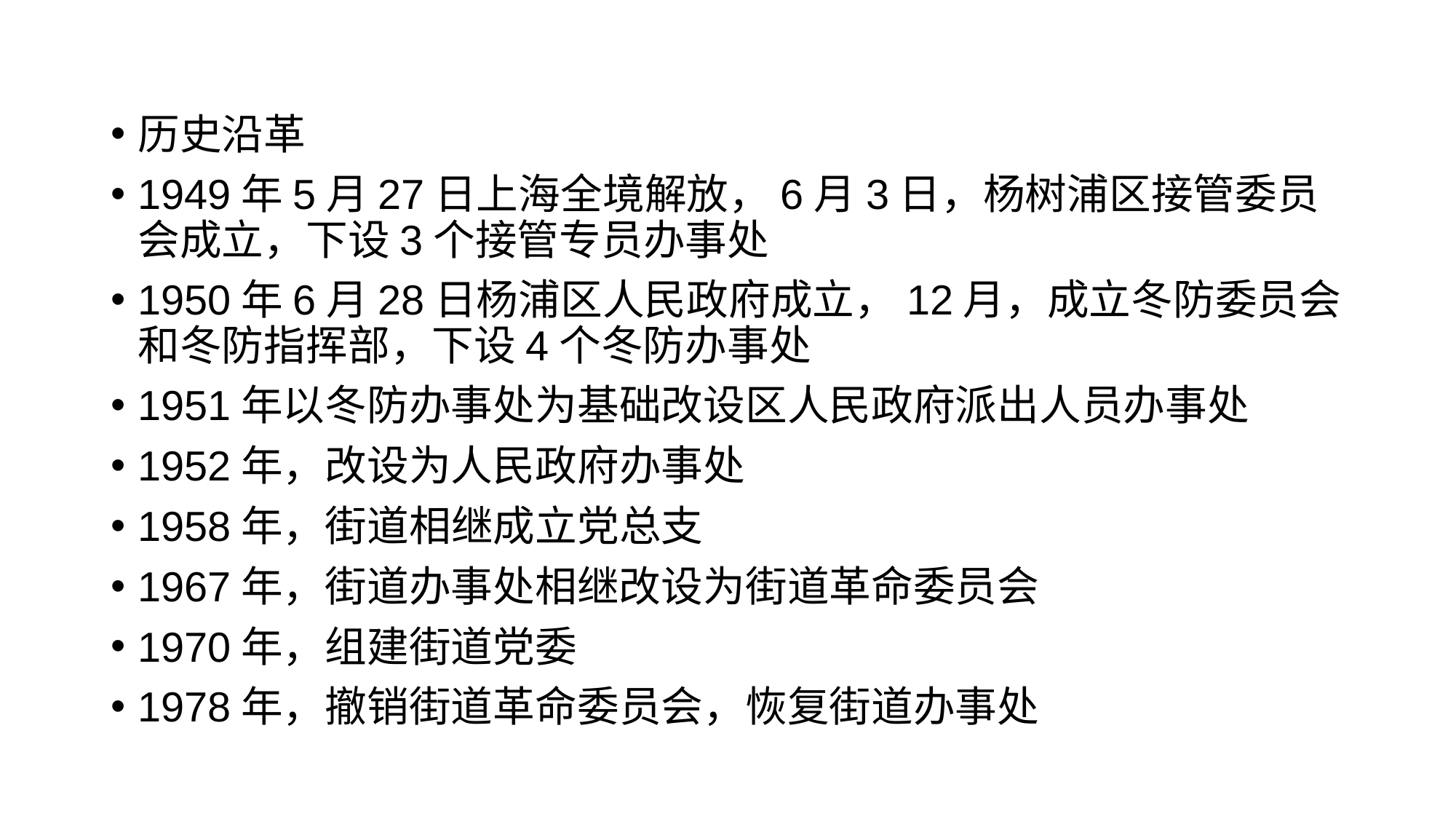

#
历史沿革
1949年5月27日上海全境解放，6月3日，杨树浦区接管委员会成立，下设3个接管专员办事处
1950年6月28日杨浦区人民政府成立，12月，成立冬防委员会和冬防指挥部，下设4个冬防办事处
1951年以冬防办事处为基础改设区人民政府派出人员办事处
1952年，改设为人民政府办事处
1958年，街道相继成立党总支
1967年，街道办事处相继改设为街道革命委员会
1970年，组建街道党委
1978年，撤销街道革命委员会，恢复街道办事处